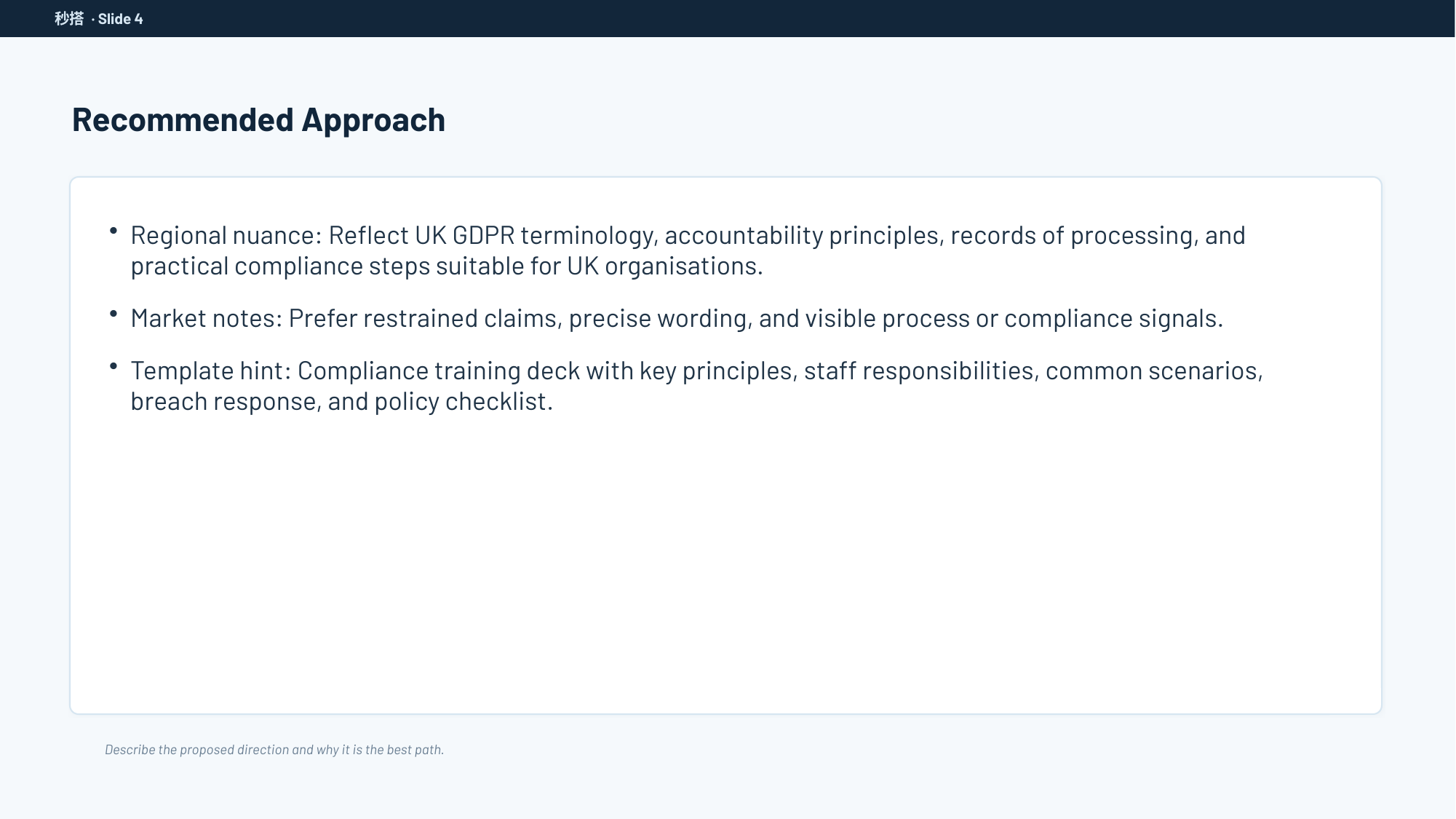

秒搭 · Slide 4
Recommended Approach

Regional nuance: Reflect UK GDPR terminology, accountability principles, records of processing, and practical compliance steps suitable for UK organisations.
Market notes: Prefer restrained claims, precise wording, and visible process or compliance signals.
Template hint: Compliance training deck with key principles, staff responsibilities, common scenarios, breach response, and policy checklist.
Describe the proposed direction and why it is the best path.